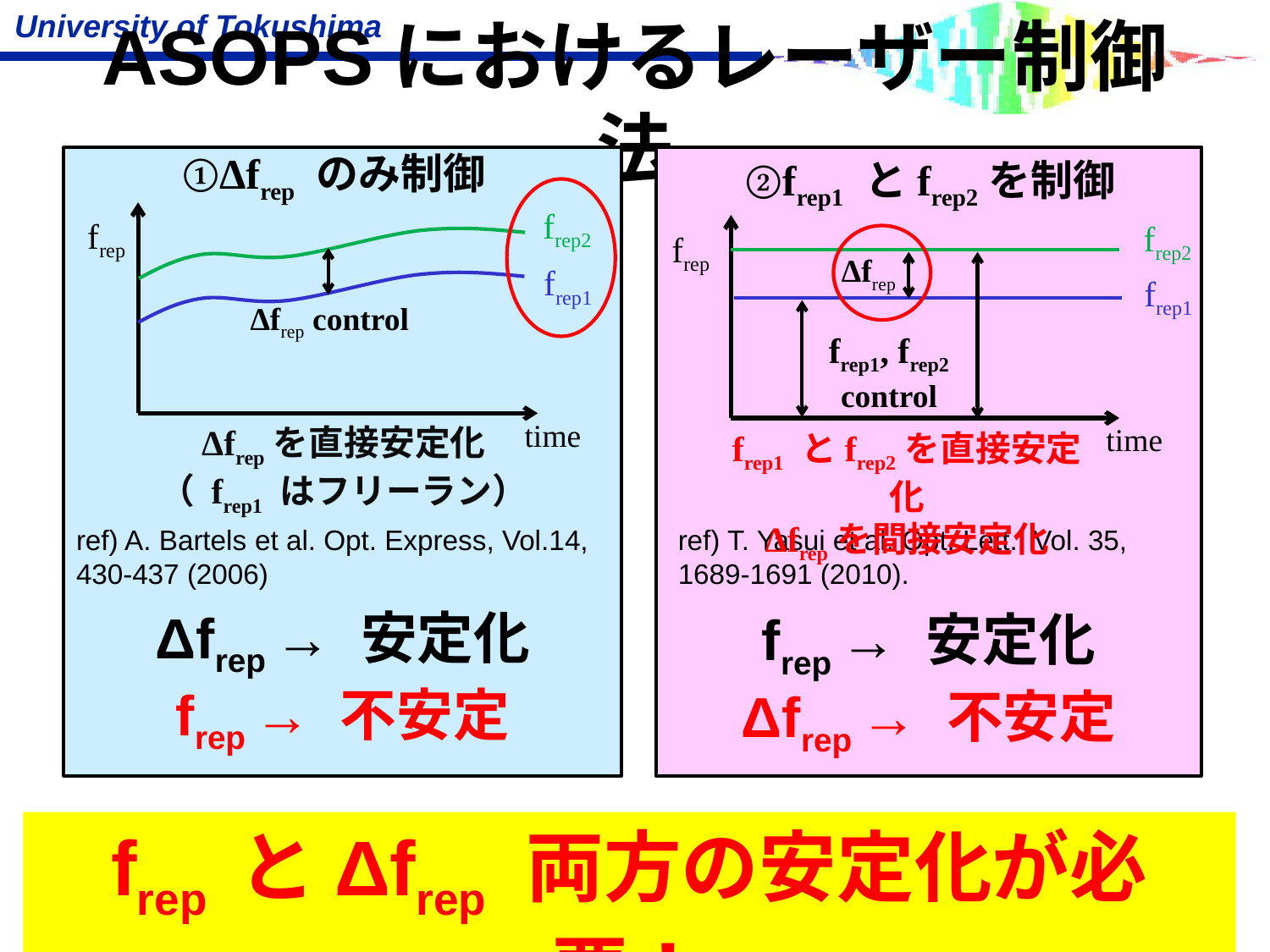

ASOPSにおけるレーザー制御法
①Δfrep のみ制御

frep2
frep

frep1

Δfrep control
time

②frep1 とfrep2を制御
frep2
frep

Δfrep
frep1
frep1, frep2
control
time
Δfrepを直接安定化
（ frep1 はフリーラン）
frep1 とfrep2を直接安定化
Δfrepを間接安定化
ref) A. Bartels et al. Opt. Express, Vol.14, 430-437 (2006)
ref) T. Yasui et al. Opt. Lett., Vol. 35, 1689-1691 (2010).
Δfrep → 安定化
frep → 不安定
frep → 安定化
Δfrep → 不安定
frep とΔfrep 両方の安定化が必要！